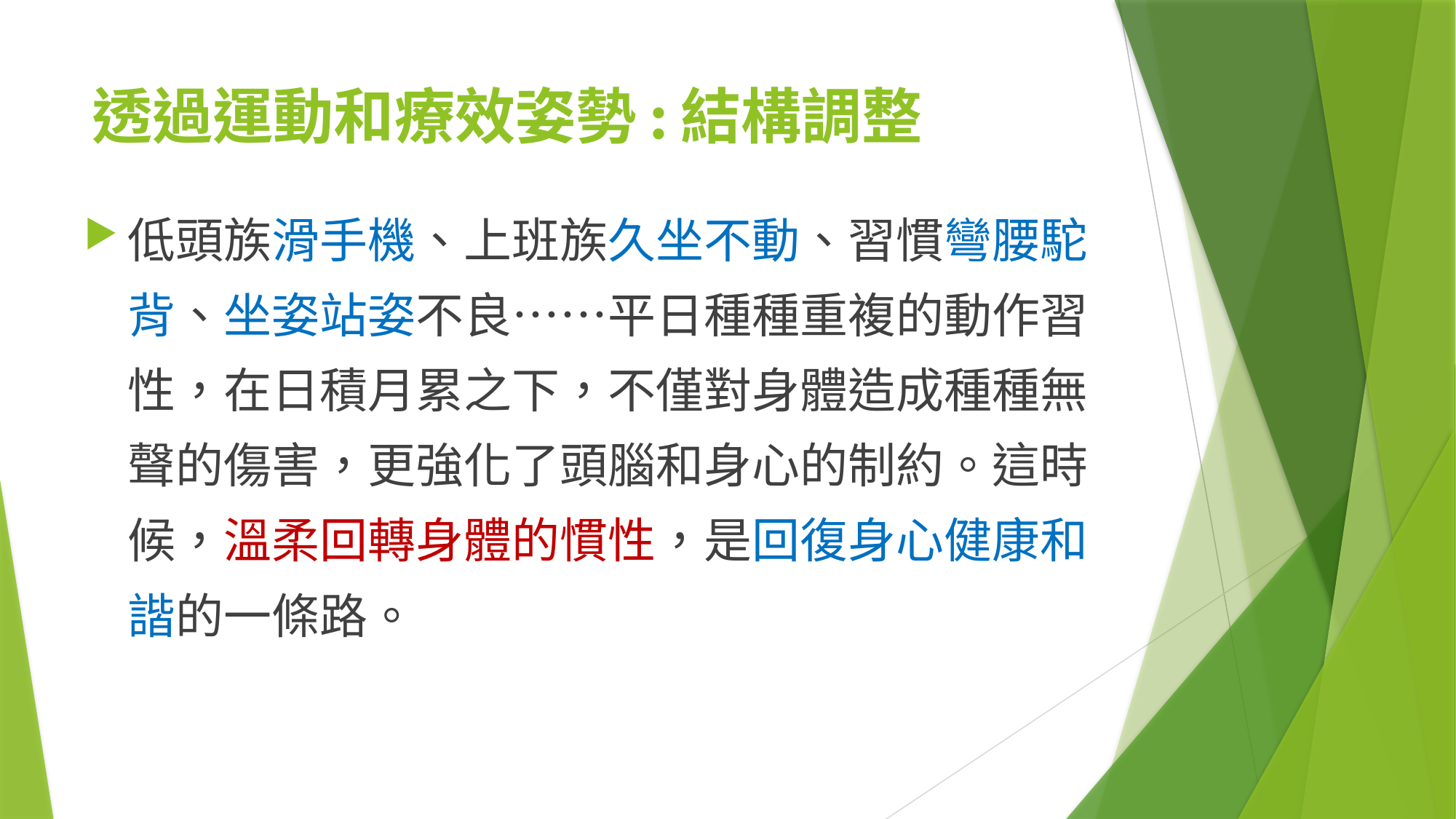

# 透過運動和療效姿勢:結構調整
低頭族滑手機、上班族久坐不動、習慣彎腰駝背、坐姿站姿不良……平日種種重複的動作習性，在日積月累之下，不僅對身體造成種種無聲的傷害，更強化了頭腦和身心的制約。這時候，溫柔回轉身體的慣性，是回復身心健康和諧的一條路。